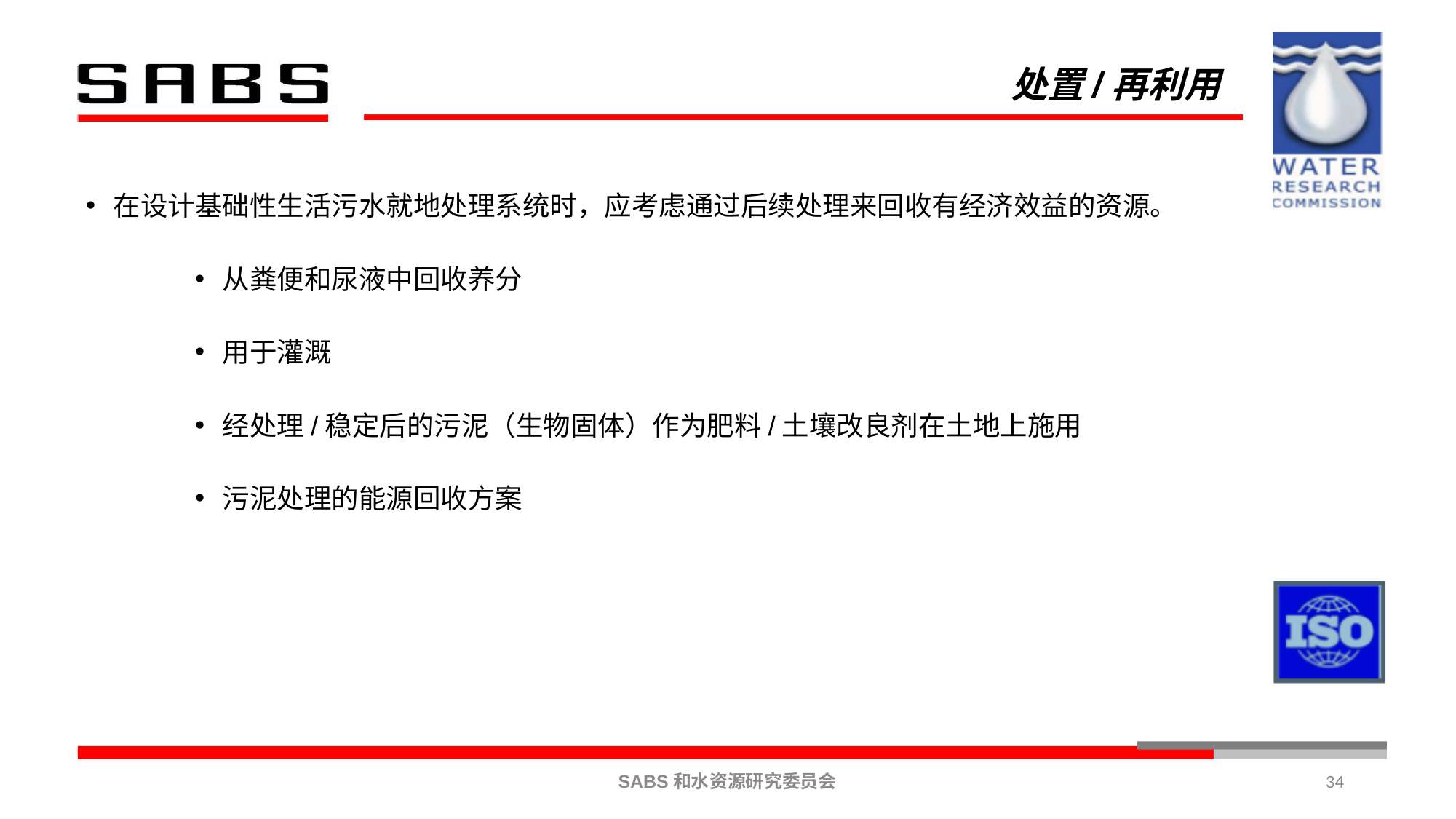

# 处置/再利用

在设计基础性生活污水就地处理系统时，应考虑通过后续处理来回收有经济效益的资源。
从粪便和尿液中回收养分
用于灌溉
经处理/稳定后的污泥（生物固体）作为肥料/土壤改良剂在土地上施用
污泥处理的能源回收方案

34